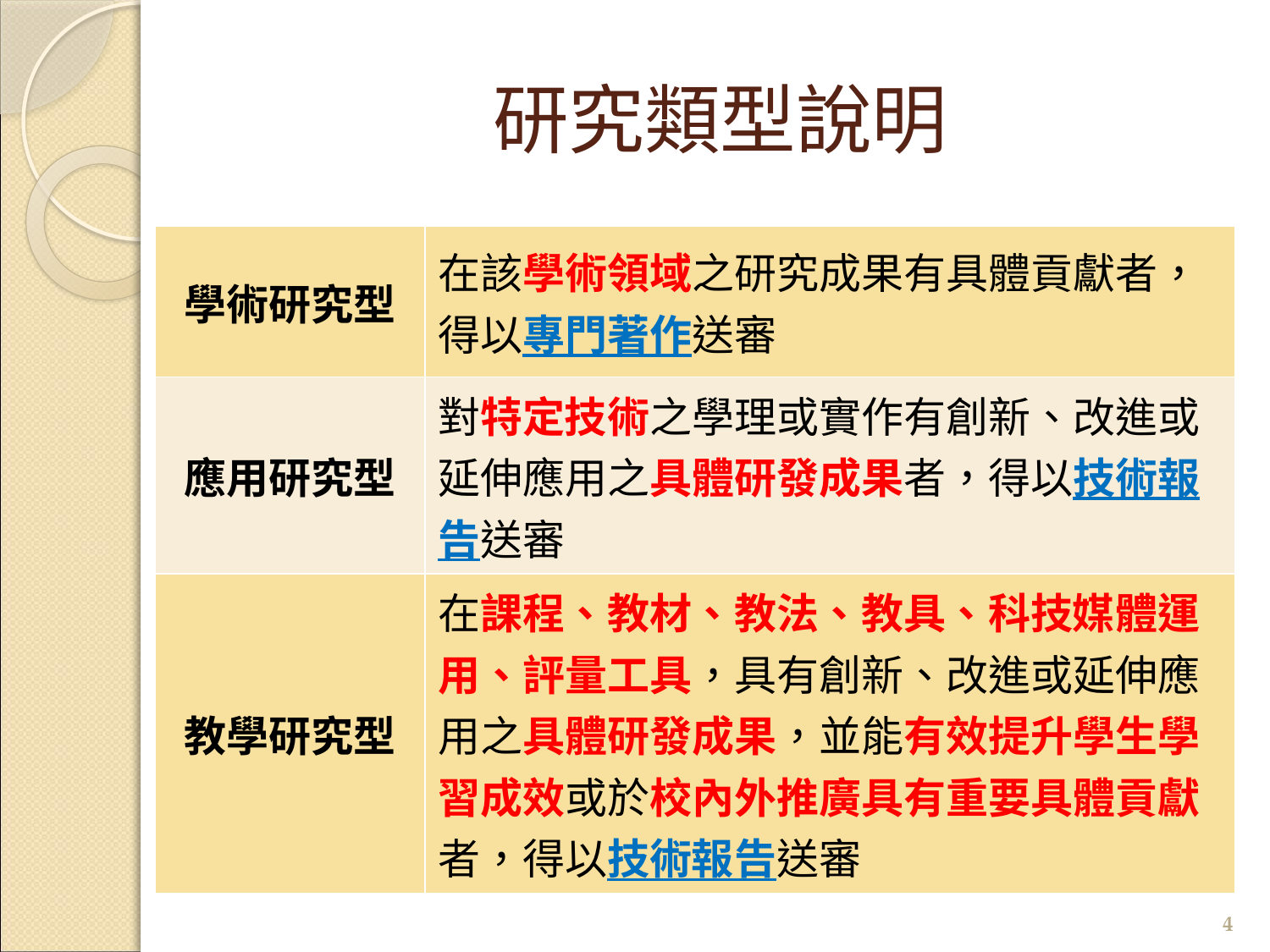

研究類型說明
| 學術研究型 | 在該學術領域之研究成果有具體貢獻者，得以專門著作送審 |
| --- | --- |
| 應用研究型 | 對特定技術之學理或實作有創新、改進或延伸應用之具體研發成果者，得以技術報告送審 |
| 教學研究型 | 在課程、教材、教法、教具、科技媒體運用、評量工具，具有創新、改進或延伸應用之具體研發成果，並能有效提升學生學習成效或於校內外推廣具有重要具體貢獻者，得以技術報告送審 |
4